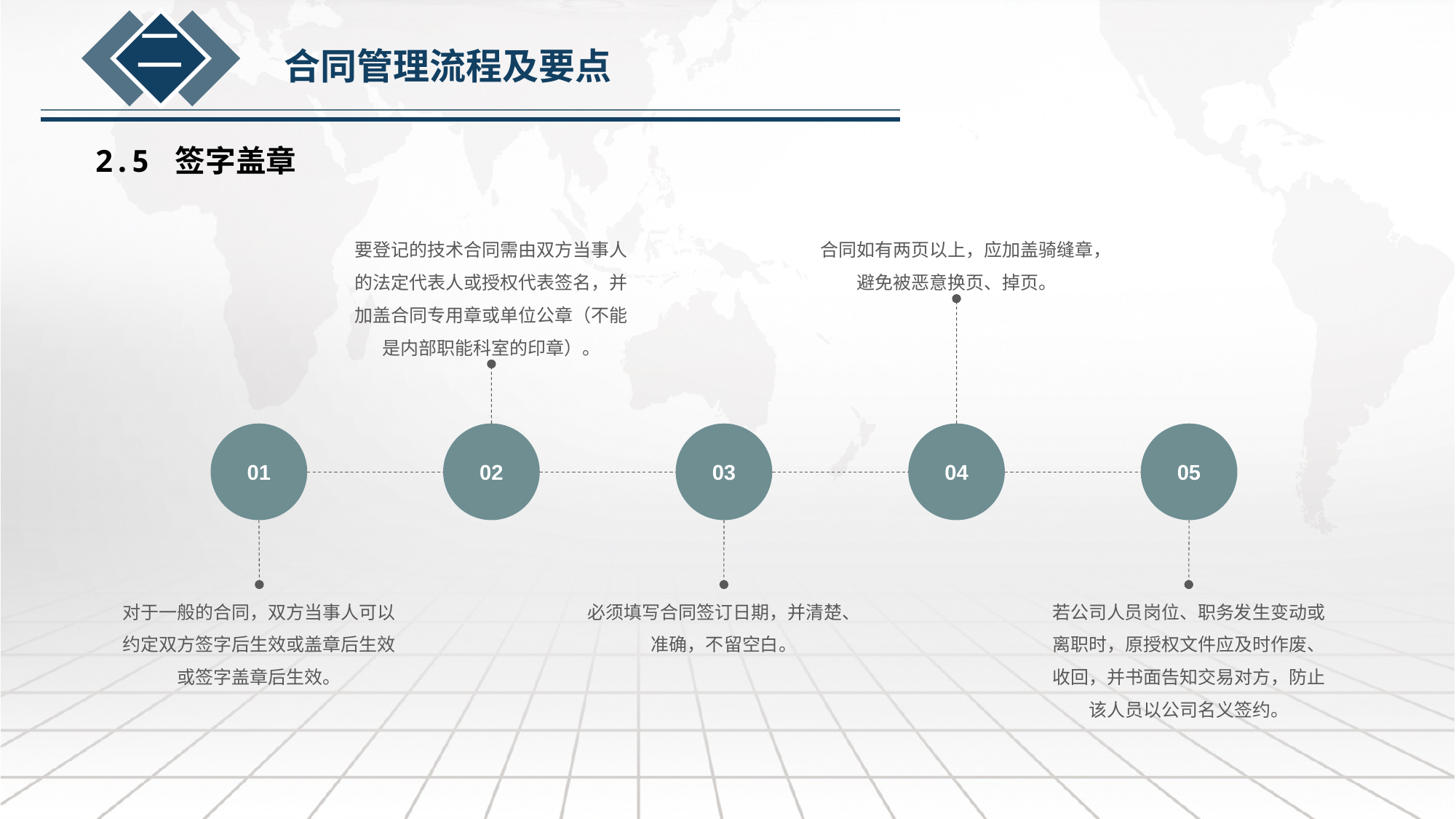

二

合同管理流程及要点
2.5 签字盖章
要登记的技术合同需由双方当事人的法定代表人或授权代表签名，并加盖合同专用章或单位公章（不能是内部职能科室的印章）。
合同如有两页以上，应加盖骑缝章，避免被恶意换页、掉页。
01
02
03
04
05
对于一般的合同，双方当事人可以约定双方签字后生效或盖章后生效或签字盖章后生效。
必须填写合同签订日期，并清楚、准确，不留空白。
若公司人员岗位、职务发生变动或离职时，原授权文件应及时作废、收回，并书面告知交易对方，防止该人员以公司名义签约。